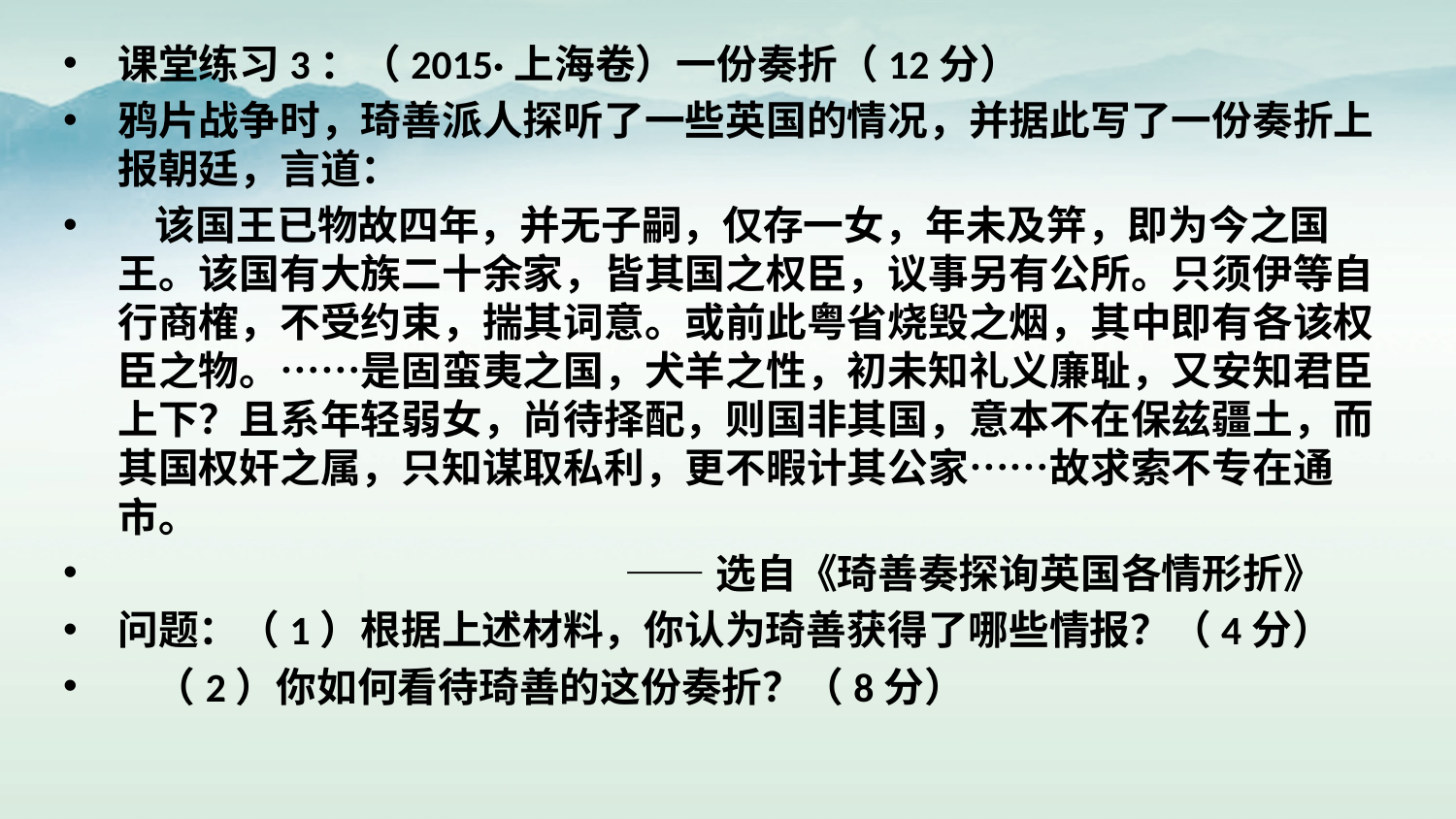

课堂练习3：（2015·上海卷）一份奏折（12分）
鸦片战争时，琦善派人探听了一些英国的情况，并据此写了一份奏折上报朝廷，言道：
   该国王已物故四年，并无子嗣，仅存一女，年未及笄，即为今之国王。该国有大族二十余家，皆其国之权臣，议事另有公所。只须伊等自行商榷，不受约束，揣其词意。或前此粤省烧毁之烟，其中即有各该权臣之物。……是固蛮夷之国，犬羊之性，初未知礼义廉耻，又安知君臣上下？且系年轻弱女，尚待择配，则国非其国，意本不在保兹疆土，而其国权奸之属，只知谋取私利，更不暇计其公家……故求索不专在通市。
                                                       ——选自《琦善奏探询英国各情形折》
问题：（1）根据上述材料，你认为琦善获得了哪些情报？（4分）
   （2）你如何看待琦善的这份奏折？（8分）